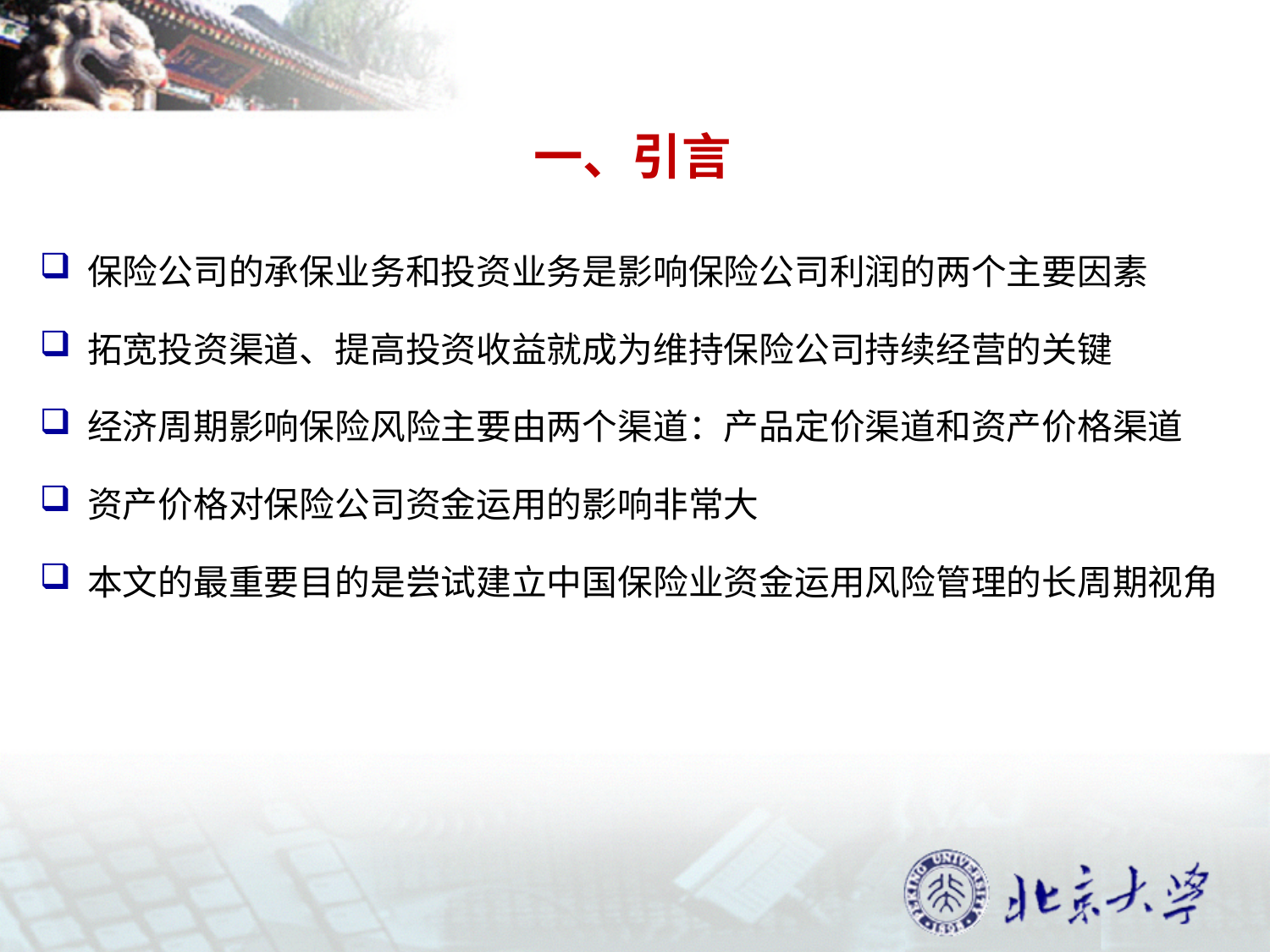

一、引言
保险公司的承保业务和投资业务是影响保险公司利润的两个主要因素
拓宽投资渠道、提高投资收益就成为维持保险公司持续经营的关键
经济周期影响保险风险主要由两个渠道：产品定价渠道和资产价格渠道
资产价格对保险公司资金运用的影响非常大
本文的最重要目的是尝试建立中国保险业资金运用风险管理的长周期视角